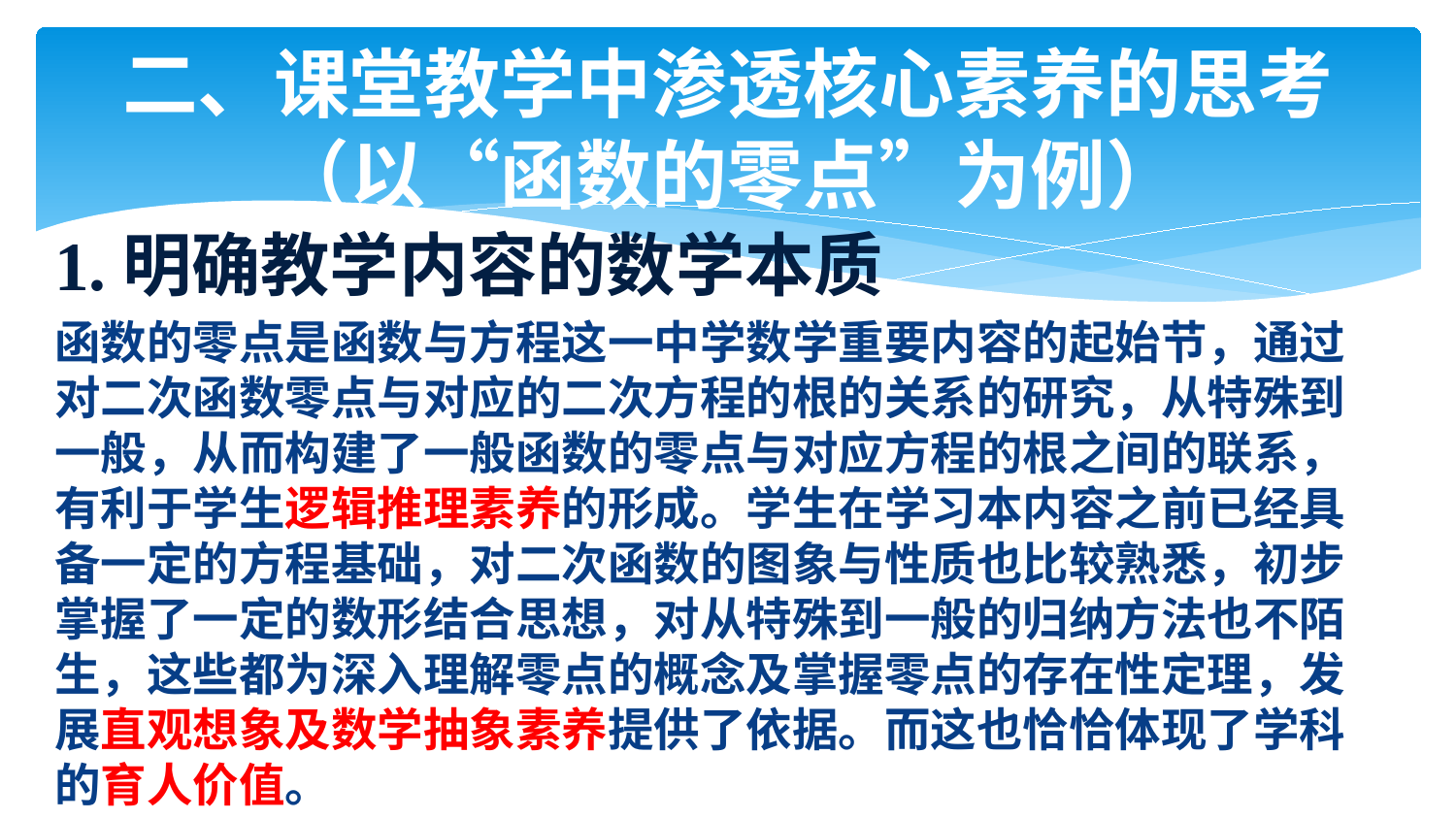

# 二、课堂教学中渗透核心素养的思考（以“函数的零点”为例）
1.明确教学内容的数学本质
函数的零点是函数与方程这一中学数学重要内容的起始节，通过对二次函数零点与对应的二次方程的根的关系的研究，从特殊到一般，从而构建了一般函数的零点与对应方程的根之间的联系，有利于学生逻辑推理素养的形成。学生在学习本内容之前已经具备一定的方程基础，对二次函数的图象与性质也比较熟悉，初步掌握了一定的数形结合思想，对从特殊到一般的归纳方法也不陌生，这些都为深入理解零点的概念及掌握零点的存在性定理，发展直观想象及数学抽象素养提供了依据。而这也恰恰体现了学科的育人价值。